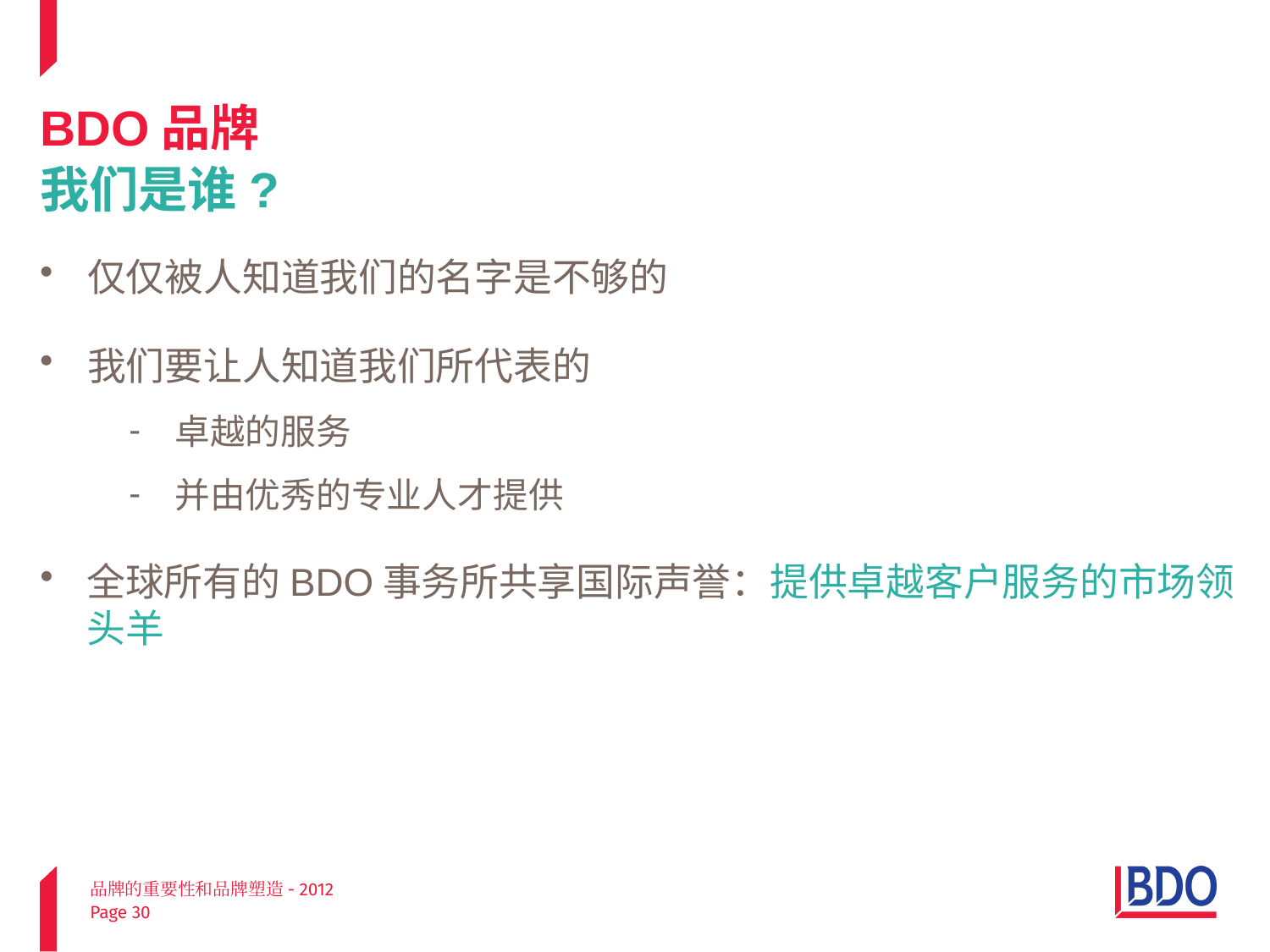

# BDO品牌 我们是谁?
仅仅被人知道我们的名字是不够的
我们要让人知道我们所代表的
卓越的服务
并由优秀的专业人才提供
全球所有的BDO事务所共享国际声誉：提供卓越客户服务的市场领头羊
品牌的重要性和品牌塑造- 2012
Page 30